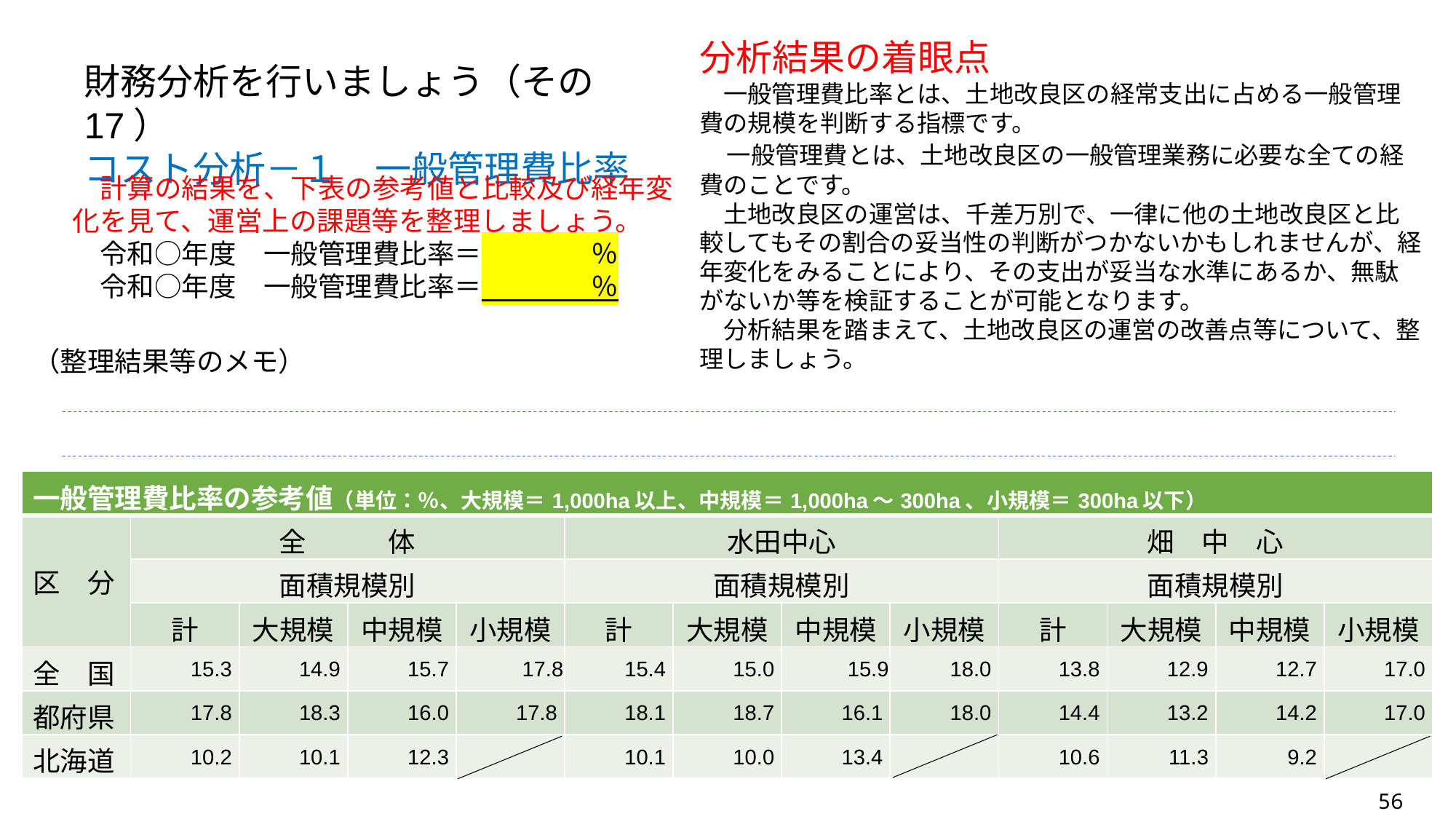

分析結果の着眼点
　一般管理費比率とは、土地改良区の経常支出に占める一般管理費の規模を判断する指標です。
　一般管理費とは、土地改良区の一般管理業務に必要な全ての経費のことです。
　土地改良区の運営は、千差万別で、一律に他の土地改良区と比較してもその割合の妥当性の判断がつかないかもしれませんが、経年変化をみることにより、その支出が妥当な水準にあるか、無駄がないか等を検証することが可能となります。
　分析結果を踏まえて、土地改良区の運営の改善点等について、整理しましょう。
財務分析を行いましょう（その17）
コスト分析－１　一般管理費比率
　計算の結果を、下表の参考値と比較及び経年変化を見て、運営上の課題等を整理しましょう。
　令和○年度　一般管理費比率＝　　　　％
　令和○年度　一般管理費比率＝　　　　％
（整理結果等のメモ）
| 一般管理費比率の参考値（単位：％、大規模＝1,000ha以上、中規模＝1,000ha～300ha、小規模＝300ha以下） |  |  |  |  |  |  |  |  |  |  |  |  |
| --- | --- | --- | --- | --- | --- | --- | --- | --- | --- | --- | --- | --- |
| 区　分 | 全　　　体 |  |  |  | 水田中心 |  |  |  | 畑　中　心 |  |  |  |
|  | 面積規模別 |  |  |  | 面積規模別 |  |  |  | 面積規模別 |  |  |  |
|  | 計 | 大規模 | 中規模 | 小規模 | 計 | 大規模 | 中規模 | 小規模 | 計 | 大規模 | 中規模 | 小規模 |
| 全　国 | 15.3 | 14.9 | 15.7 | 17.8 | 15.4 | 15.0 | 15.9 | 18.0 | 13.8 | 12.9 | 12.7 | 17.0 |
| 都府県 | 17.8 | 18.3 | 16.0 | 17.8 | 18.1 | 18.7 | 16.1 | 18.0 | 14.4 | 13.2 | 14.2 | 17.0 |
| 北海道 | 10.2 | 10.1 | 12.3 |  | 10.1 | 10.0 | 13.4 |  | 10.6 | 11.3 | 9.2 |  |
56